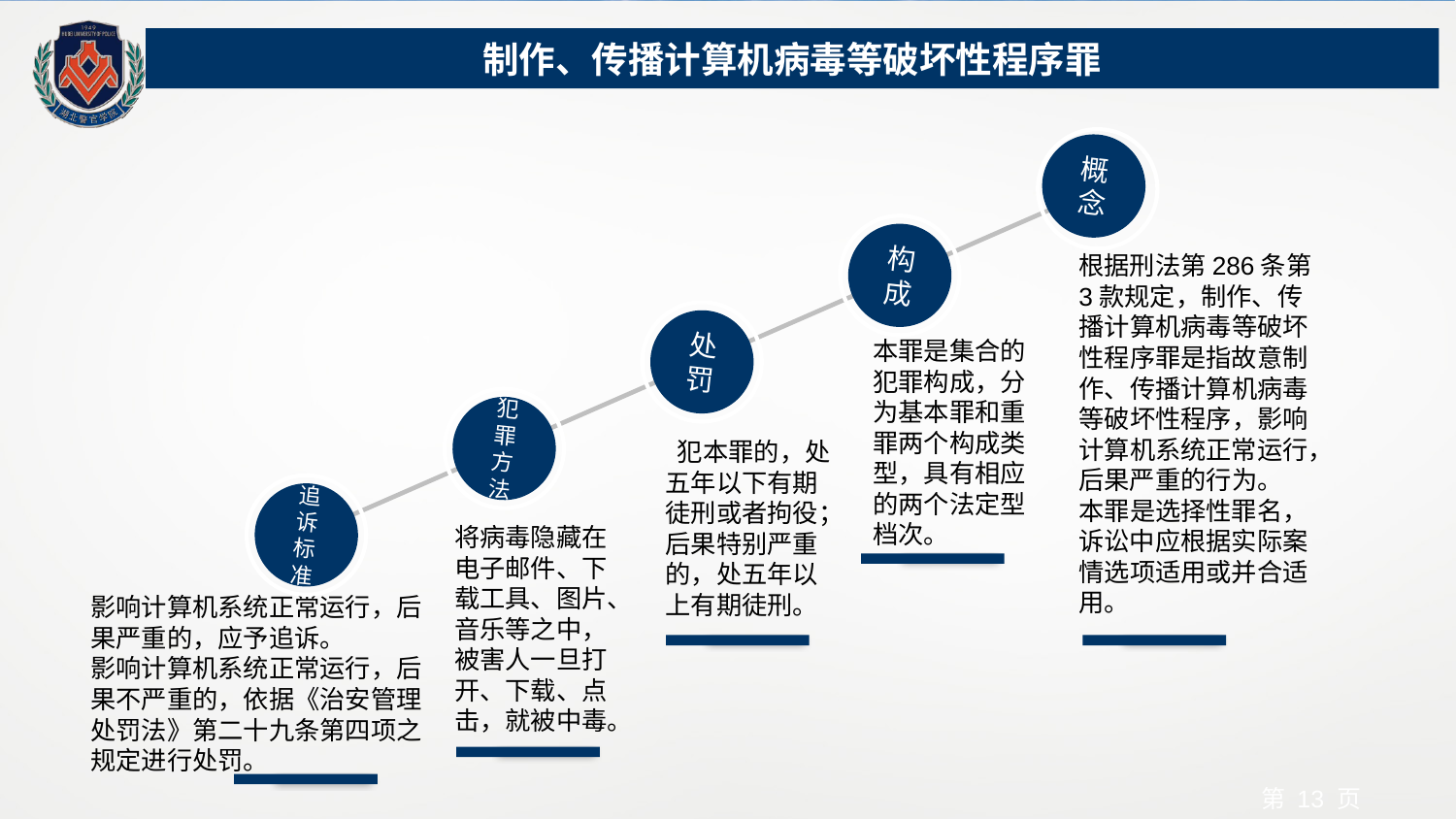

制作、传播计算机病毒等破坏性程序罪

概念

构成
根据刑法第286条第3款规定，制作、传播计算机病毒等破坏性程序罪是指故意制作、传播计算机病毒等破坏性程序，影响计算机系统正常运行，后果严重的行为。
本罪是选择性罪名，诉讼中应根据实际案情选项适用或并合适用。

处罚
本罪是集合的犯罪构成，分为基本罪和重罪两个构成类型，具有相应的两个法定型档次。

犯罪方法
 犯本罪的，处五年以下有期徒刑或者拘役；后果特别严重的，处五年以上有期徒刑。

追诉标准
将病毒隐藏在电子邮件、下载工具、图片、音乐等之中，被害人一旦打开、下载、点击，就被中毒。

影响计算机系统正常运行，后果严重的，应予追诉。
影响计算机系统正常运行，后果不严重的，依据《治安管理处罚法》第二十九条第四项之规定进行处罚。